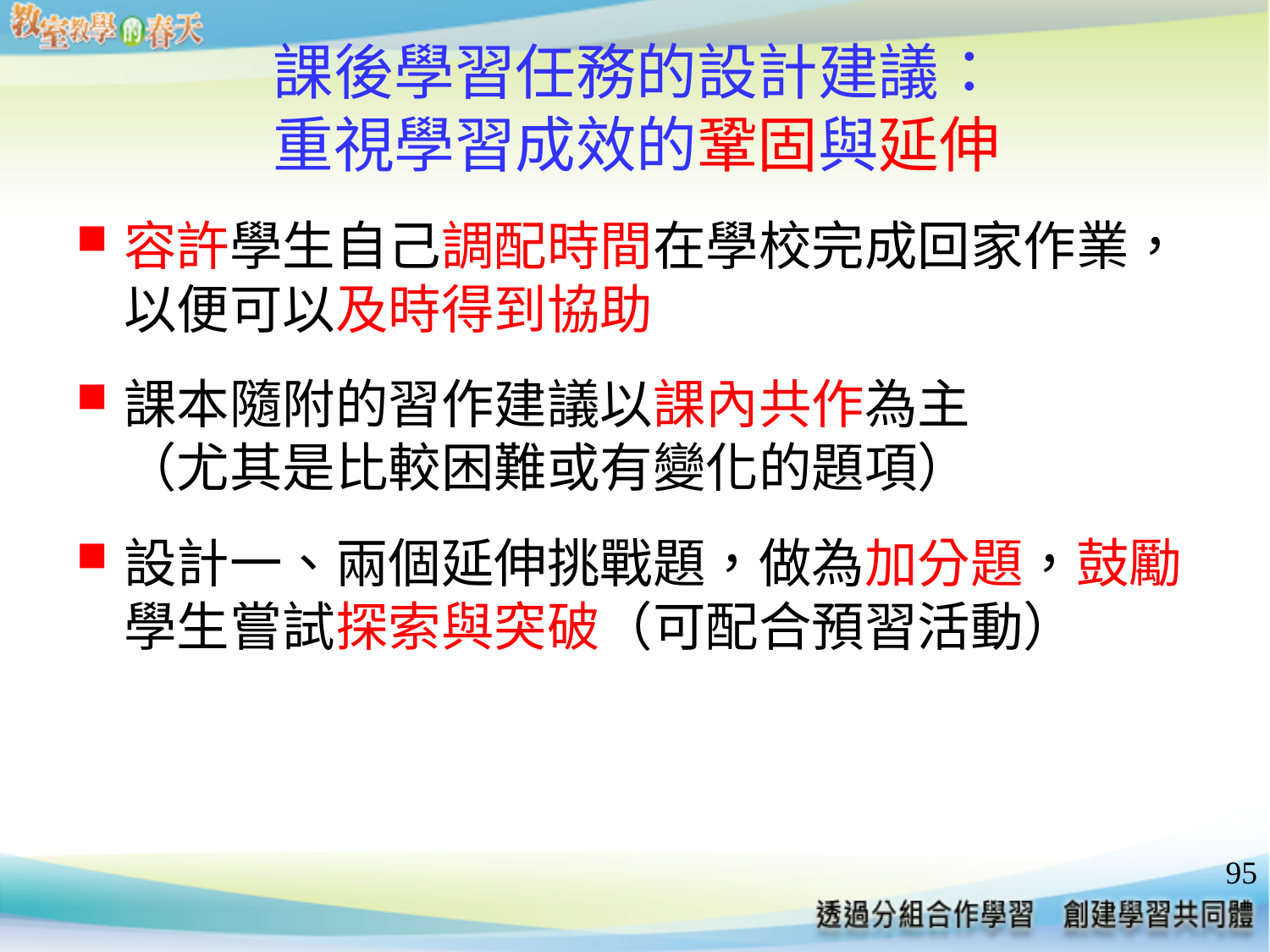

# 課後學習任務的設計建議： 重視學習成效的鞏固與延伸
容許學生自己調配時間在學校完成回家作業，以便可以及時得到協助
課本隨附的習作建議以課內共作為主
（尤其是比較困難或有變化的題項）
設計一、兩個延伸挑戰題，做為加分題，鼓勵學生嘗試探索與突破（可配合預習活動）

95